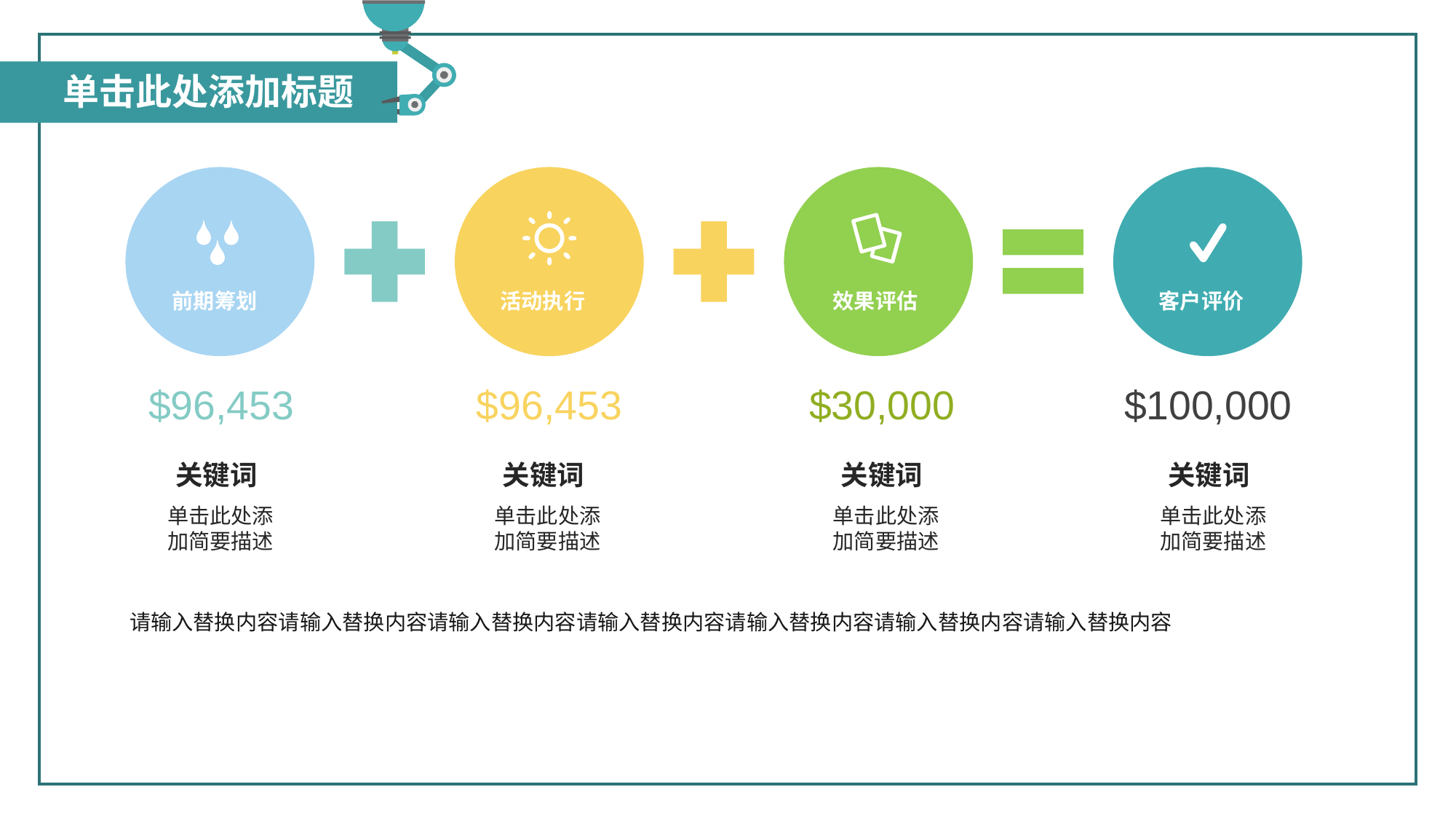

单击此处添加标题

效果评估
客户评价
活动执行
前期筹划
$96,453
$96,453
$30,000
$100,000
关键词
单击此处添加简要描述
关键词
单击此处添加简要描述
关键词
单击此处添加简要描述
关键词
单击此处添加简要描述
请输入替换内容请输入替换内容请输入替换内容请输入替换内容请输入替换内容请输入替换内容请输入替换内容